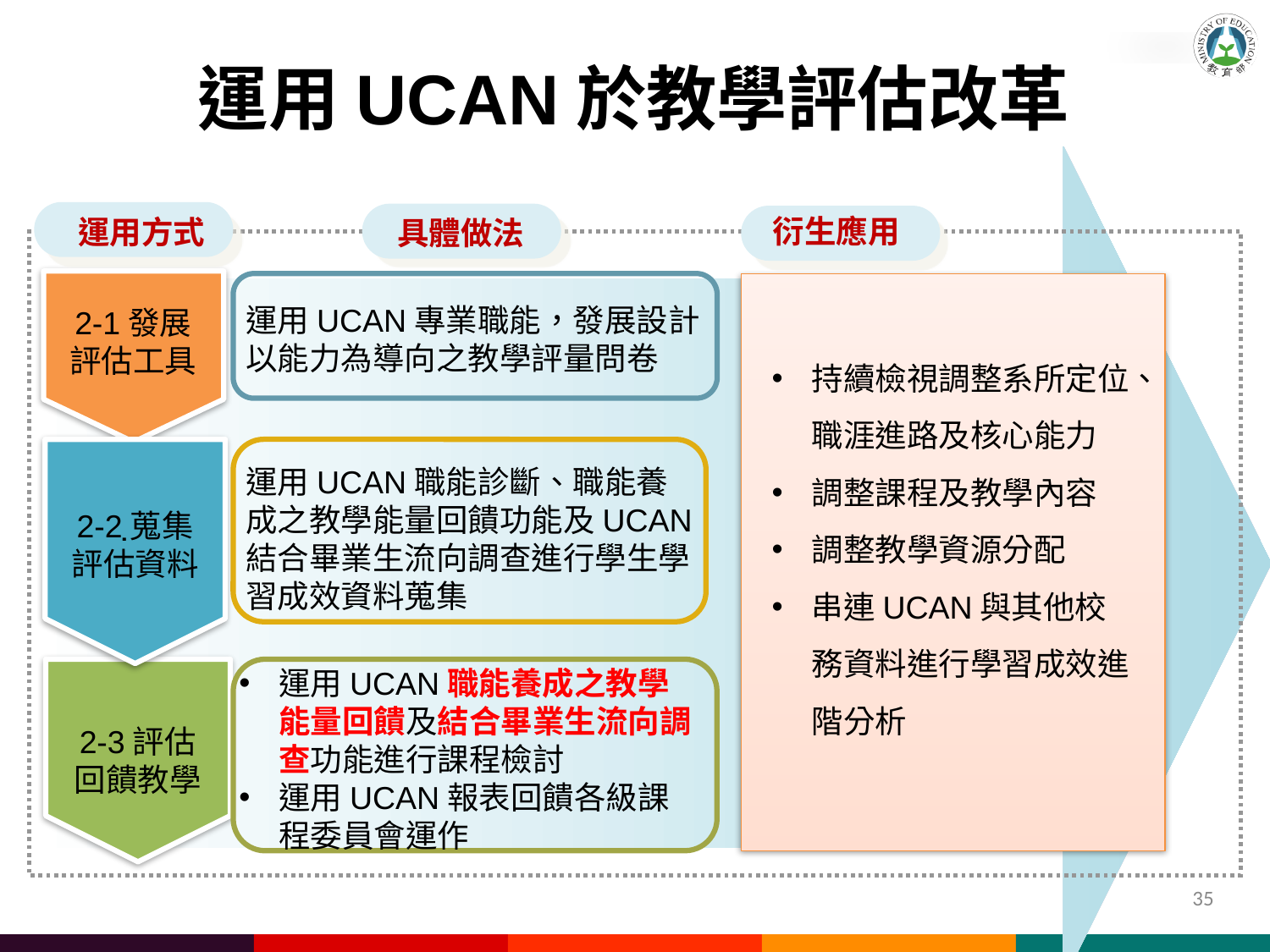

運用UCAN於教學評估改革

衍生應用

運用方式
具體做法

運用UCAN專業職能，發展設計以能力為導向之教學評量問卷
2-1發展
評估工具
持續檢視調整系所定位、職涯進路及核心能力
調整課程及教學內容
調整教學資源分配
串連UCAN與其他校務資料進行學習成效進階分析

運用UCAN職能診斷、職能養成之教學能量回饋功能及UCAN結合畢業生流向調查進行學生學習成效資料蒐集
.
2-2蒐集
評估資料
運用UCAN職能養成之教學能量回饋及結合畢業生流向調查功能進行課程檢討
運用UCAN報表回饋各級課程委員會運作

2-3評估
回饋教學